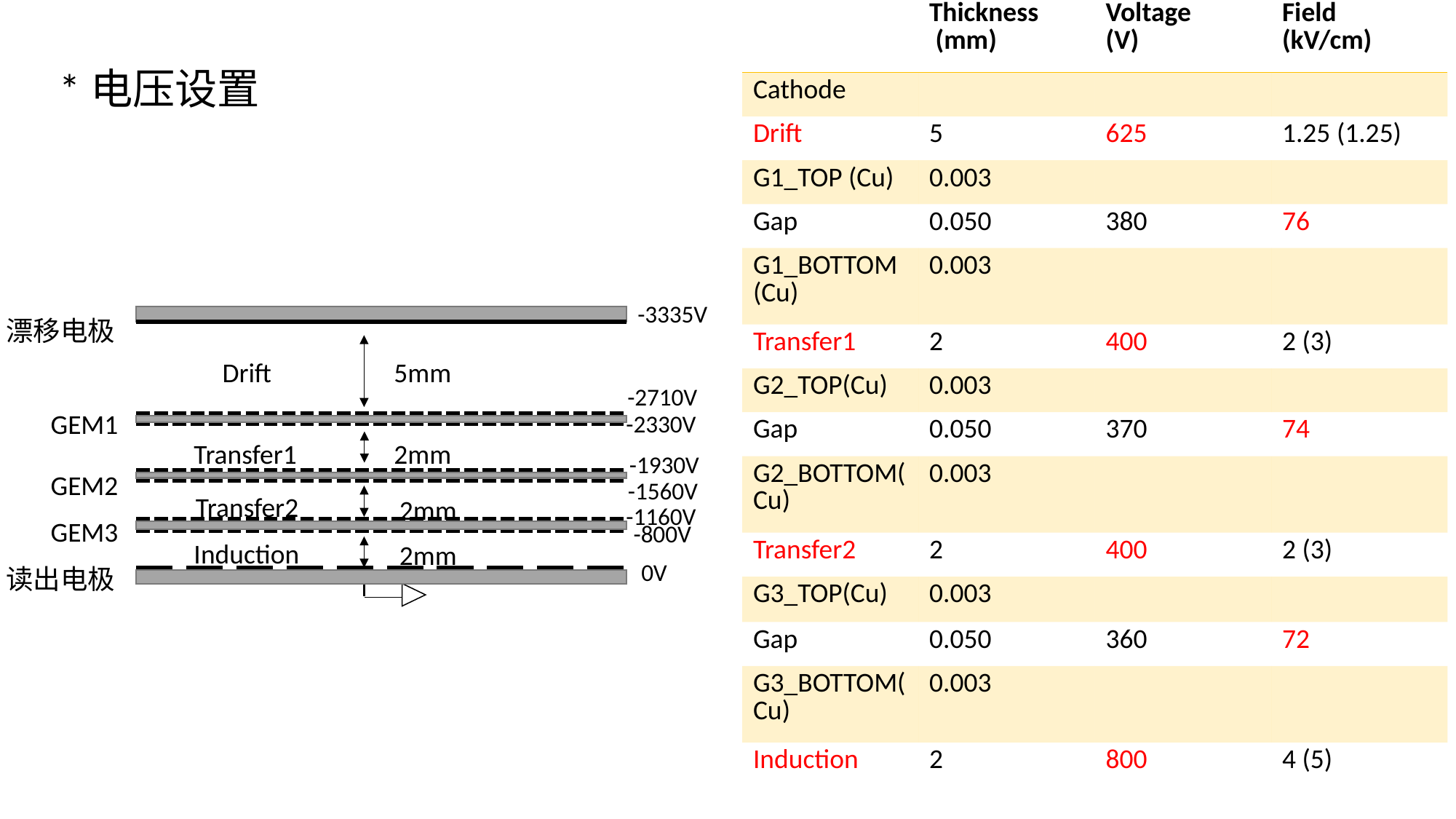

|  | Thickness (mm) | Voltage (V) | Field (kV/cm) |
| --- | --- | --- | --- |
| Cathode |  |  |  |
| Drift | 5 | 625 | 1.25 (1.25) |
| G1\_TOP (Cu) | 0.003 |  |  |
| Gap | 0.050 | 380 | 76 |
| G1\_BOTTOM (Cu) | 0.003 |  |  |
| Transfer1 | 2 | 400 | 2 (3) |
| G2\_TOP(Cu) | 0.003 |  |  |
| Gap | 0.050 | 370 | 74 |
| G2\_BOTTOM(Cu) | 0.003 |  |  |
| Transfer2 | 2 | 400 | 2 (3) |
| G3\_TOP(Cu) | 0.003 |  |  |
| Gap | 0.050 | 360 | 72 |
| G3\_BOTTOM(Cu) | 0.003 |  |  |
| Induction | 2 | 800 | 4 (5) |
| Anode | ground |  |  |
# *电压设置
-3335V
-2710V
-2330V
-1930V
-1560V
-800V
0V
-1160V

漂移电极
Drift
5mm
GEM1
Transfer1
2mm
GEM2
Transfer2
2mm
Induction
2mm
读出电极

GEM3